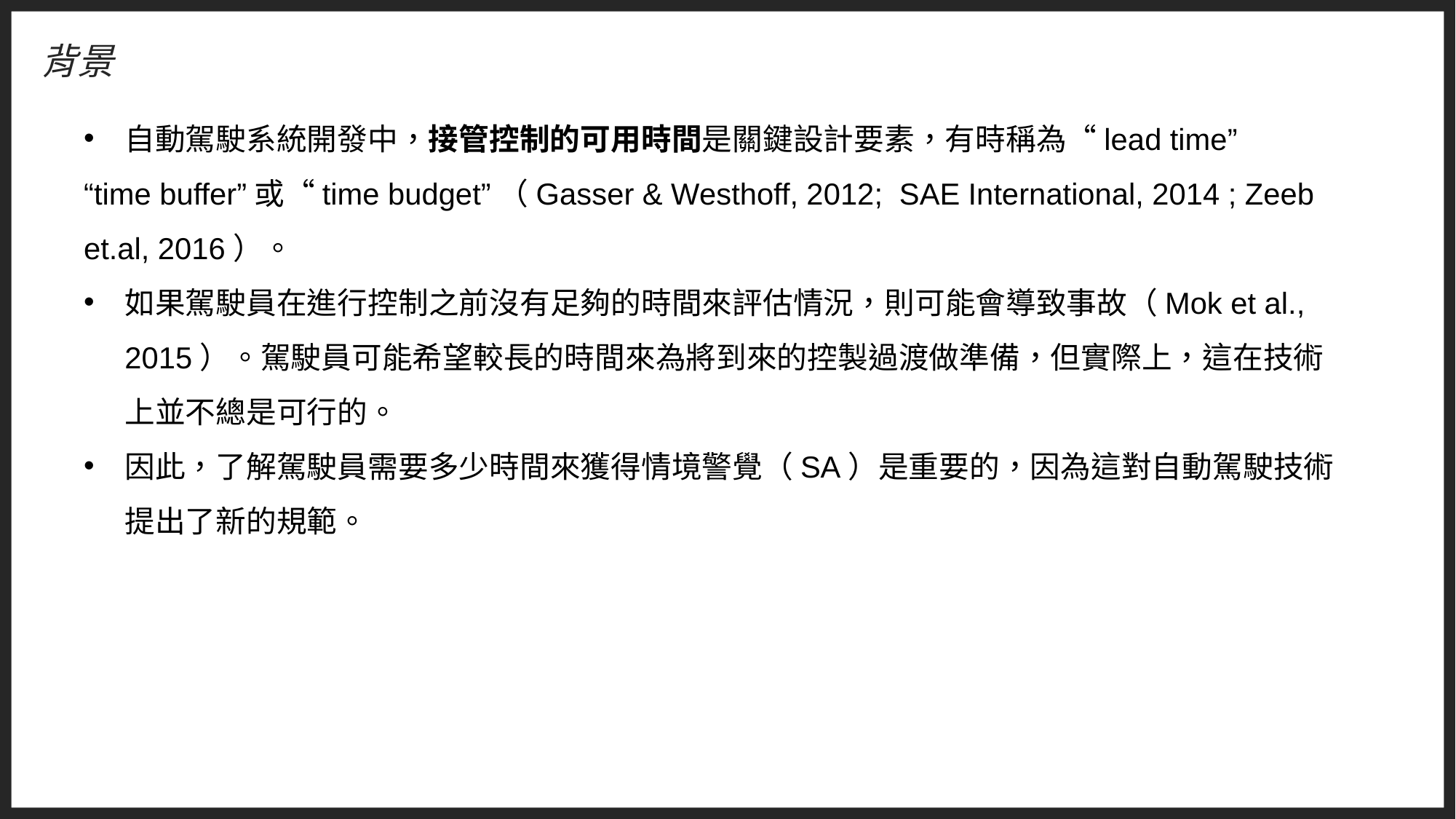

背景
自動駕駛系統開發中，接管控制的可用時間是關鍵設計要素，有時稱為“lead time”
“time buffer”或“time budget”（Gasser & Westhoff, 2012;  SAE International, 2014 ; Zeeb et.al, 2016）。
如果駕駛員在進行控制之前沒有足夠的時間來評估情況，則可能會導致事故（Mok et al.,    2015）。駕駛員可能希望較長的時間來為將到來的控製過渡做準備，但實際上，這在技術上並不總是可行的。
因此，了解駕駛員需要多少時間來獲得情境警覺（SA）是重要的，因為這對自動駕駛技術提出了新的規範。